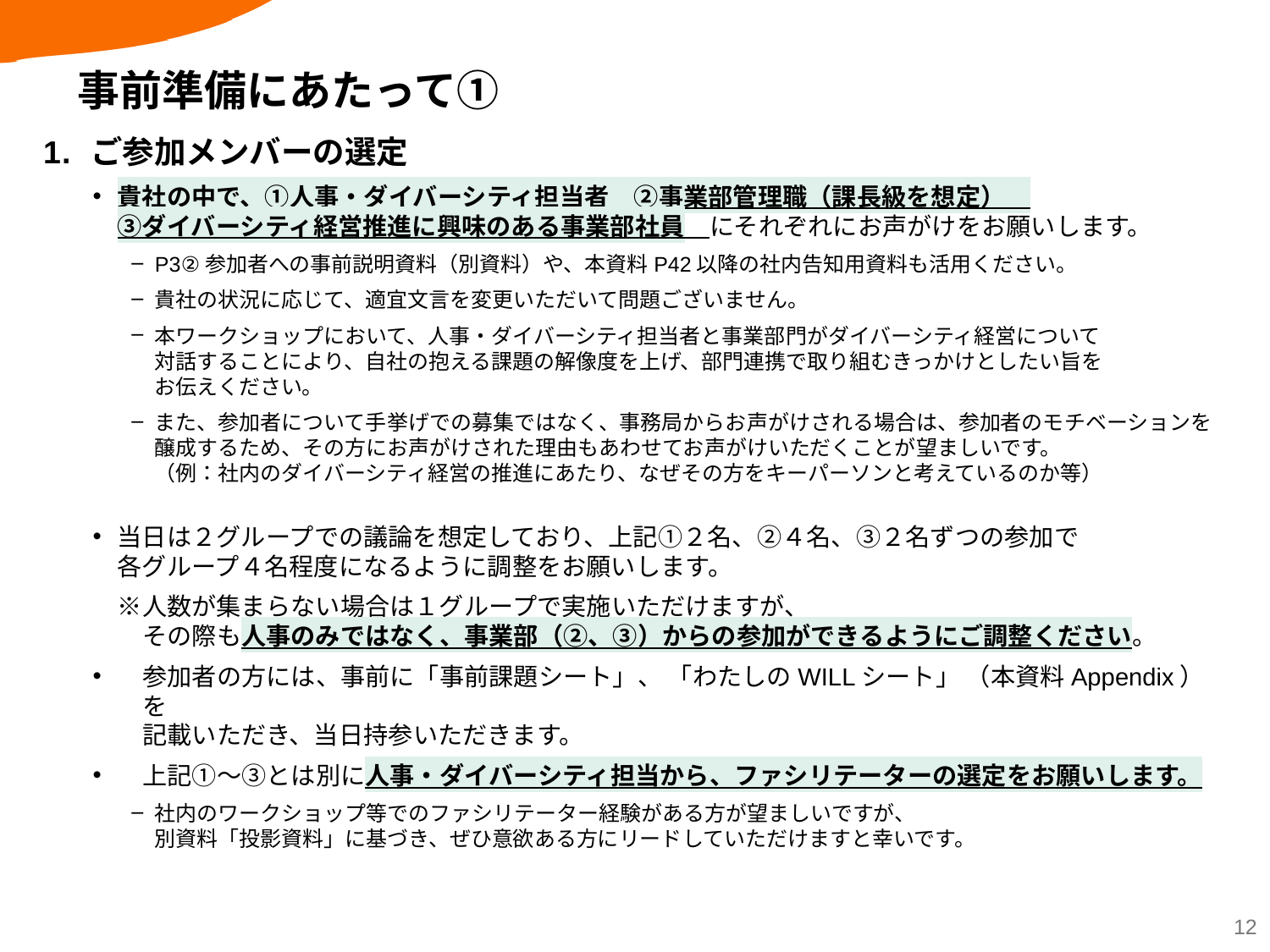

# 事前準備にあたって①
ご参加メンバーの選定
貴社の中で、①人事・ダイバーシティ担当者　②事業部管理職（課長級を想定）　
③ダイバーシティ経営推進に興味のある事業部社員　にそれぞれにお声がけをお願いします。
P3②参加者への事前説明資料（別資料）や、本資料P42以降の社内告知用資料も活用ください。
貴社の状況に応じて、適宜文言を変更いただいて問題ございません。
本ワークショップにおいて、人事・ダイバーシティ担当者と事業部門がダイバーシティ経営について
対話することにより、自社の抱える課題の解像度を上げ、部門連携で取り組むきっかけとしたい旨を
お伝えください。
また、参加者について手挙げでの募集ではなく、事務局からお声がけされる場合は、参加者のモチベーションを醸成するため、その方にお声がけされた理由もあわせてお声がけいただくことが望ましいです。
（例：社内のダイバーシティ経営の推進にあたり、なぜその方をキーパーソンと考えているのか等）
当日は２グループでの議論を想定しており、上記①２名、②４名、③２名ずつの参加で
各グループ４名程度になるように調整をお願いします。
　※人数が集まらない場合は１グループで実施いただけますが、
その際も人事のみではなく、事業部（②、③）からの参加ができるようにご調整ください。
参加者の方には、事前に「事前課題シート」、 「わたしのWILLシート」 （本資料Appendix）を
記載いただき、当日持参いただきます。
上記①～③とは別に人事・ダイバーシティ担当から、ファシリテーターの選定をお願いします。
社内のワークショップ等でのファシリテーター経験がある方が望ましいですが、
別資料「投影資料」に基づき、ぜひ意欲ある方にリードしていただけますと幸いです。
12